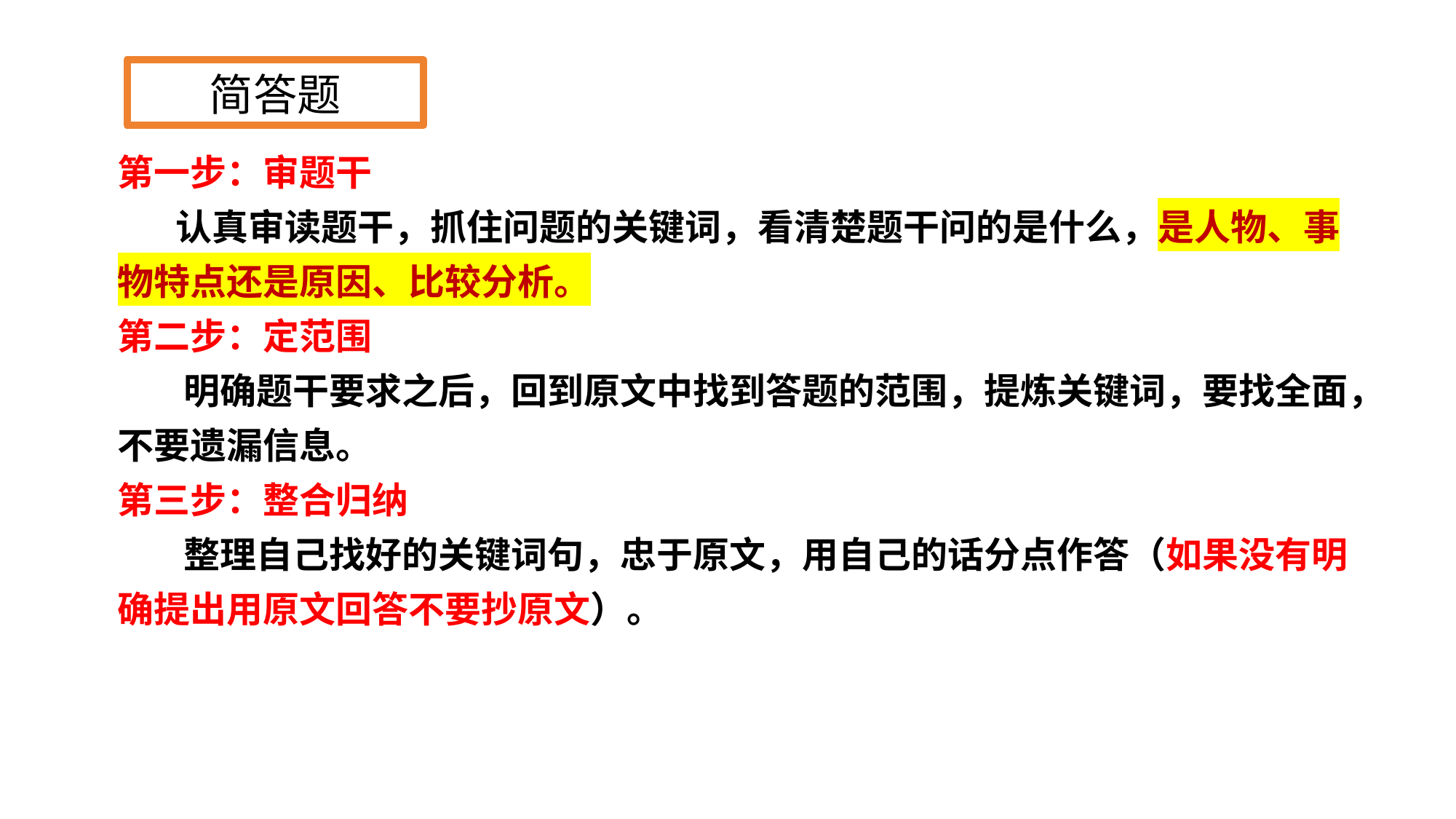

简答题
第一步：审题干
      认真审读题干，抓住问题的关键词，看清楚题干问的是什么，是人物、事物特点还是原因、比较分析。
第二步：定范围
       明确题干要求之后，回到原文中找到答题的范围，提炼关键词，要找全面，不要遗漏信息。
第三步：整合归纳
       整理自己找好的关键词句，忠于原文，用自己的话分点作答（如果没有明确提出用原文回答不要抄原文）。